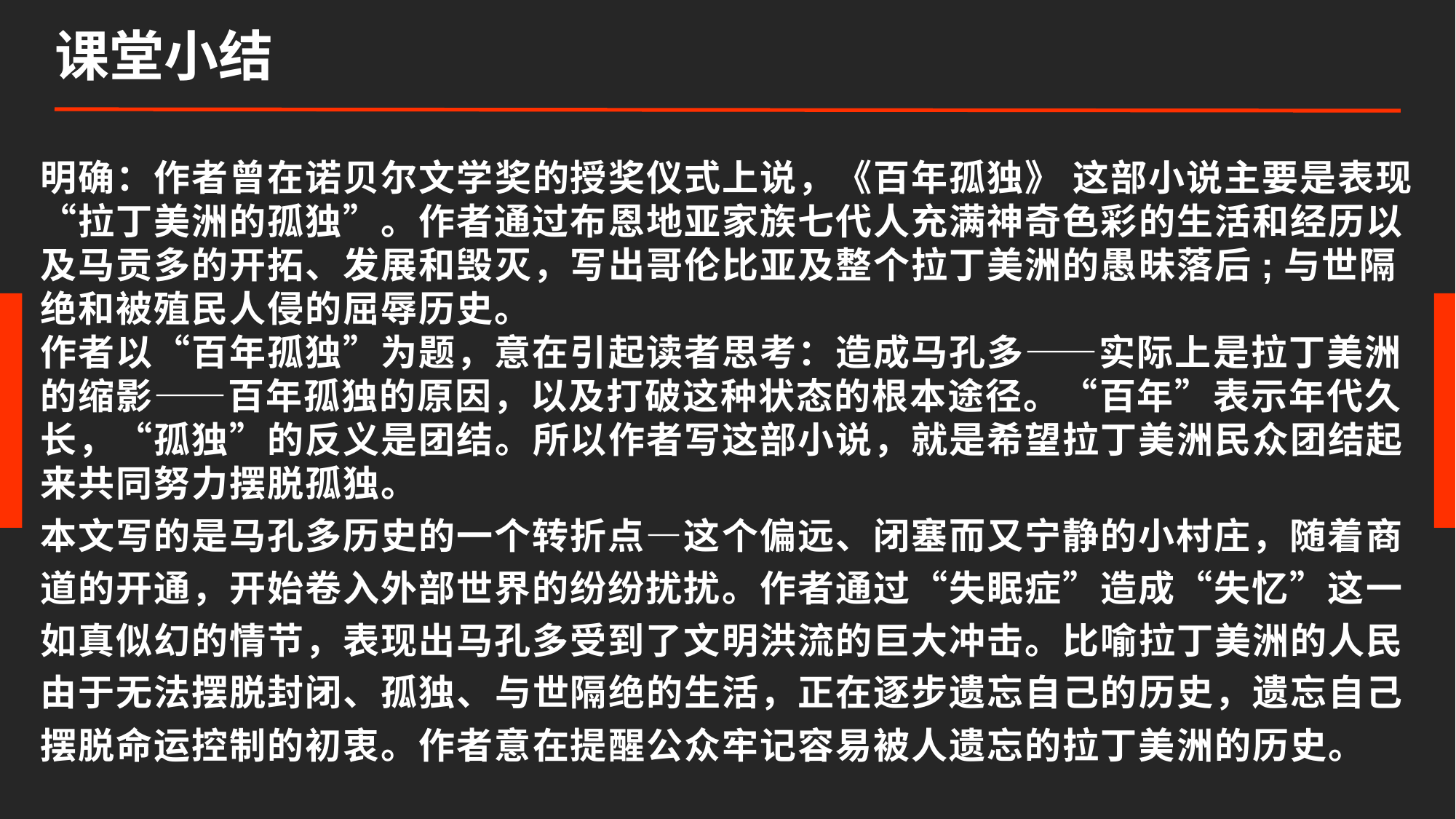

课堂小结
明确：作者曾在诺贝尔文学奖的授奖仪式上说，《百年孤独》 这部小说主要是表现“拉丁美洲的孤独”。作者通过布恩地亚家族七代人充满神奇色彩的生活和经历以及马贡多的开拓、发展和毁灭，写出哥伦比亚及整个拉丁美洲的愚昧落后;与世隔绝和被殖民人侵的屈辱历史。
作者以“百年孤独”为题，意在引起读者思考：造成马孔多——实际上是拉丁美洲的缩影——百年孤独的原因，以及打破这种状态的根本途径。“百年”表示年代久长，“孤独”的反义是团结。所以作者写这部小说，就是希望拉丁美洲民众团结起来共同努力摆脱孤独。
本文写的是马孔多历史的一个转折点—这个偏远、闭塞而又宁静的小村庄，随着商道的开通，开始卷入外部世界的纷纷扰扰。作者通过“失眠症”造成“失忆”这一如真似幻的情节，表现出马孔多受到了文明洪流的巨大冲击。比喻拉丁美洲的人民由于无法摆脱封闭、孤独、与世隔绝的生活，正在逐步遗忘自己的历史，遗忘自己摆脱命运控制的初衷。作者意在提醒公众牢记容易被人遗忘的拉丁美洲的历史。